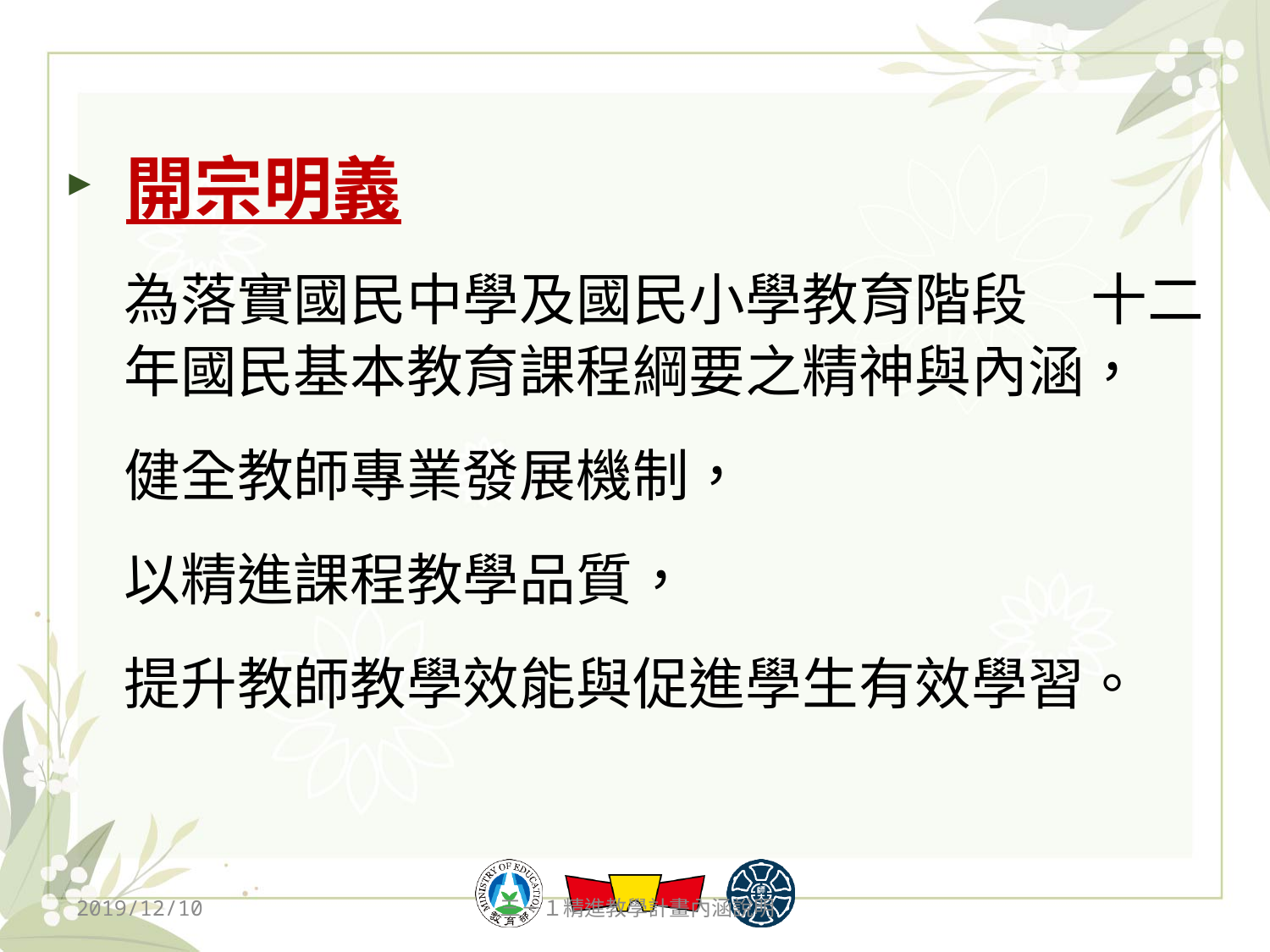

#
開宗明義
為落實國民中學及國民小學教育階段     十二年國民基本教育課程綱要之精神與內涵，
健全教師專業發展機制，
以精進課程教學品質，
提升教師教學效能與促進學生有效學習。

2019/12/10
三－１精進教學計畫內涵說明